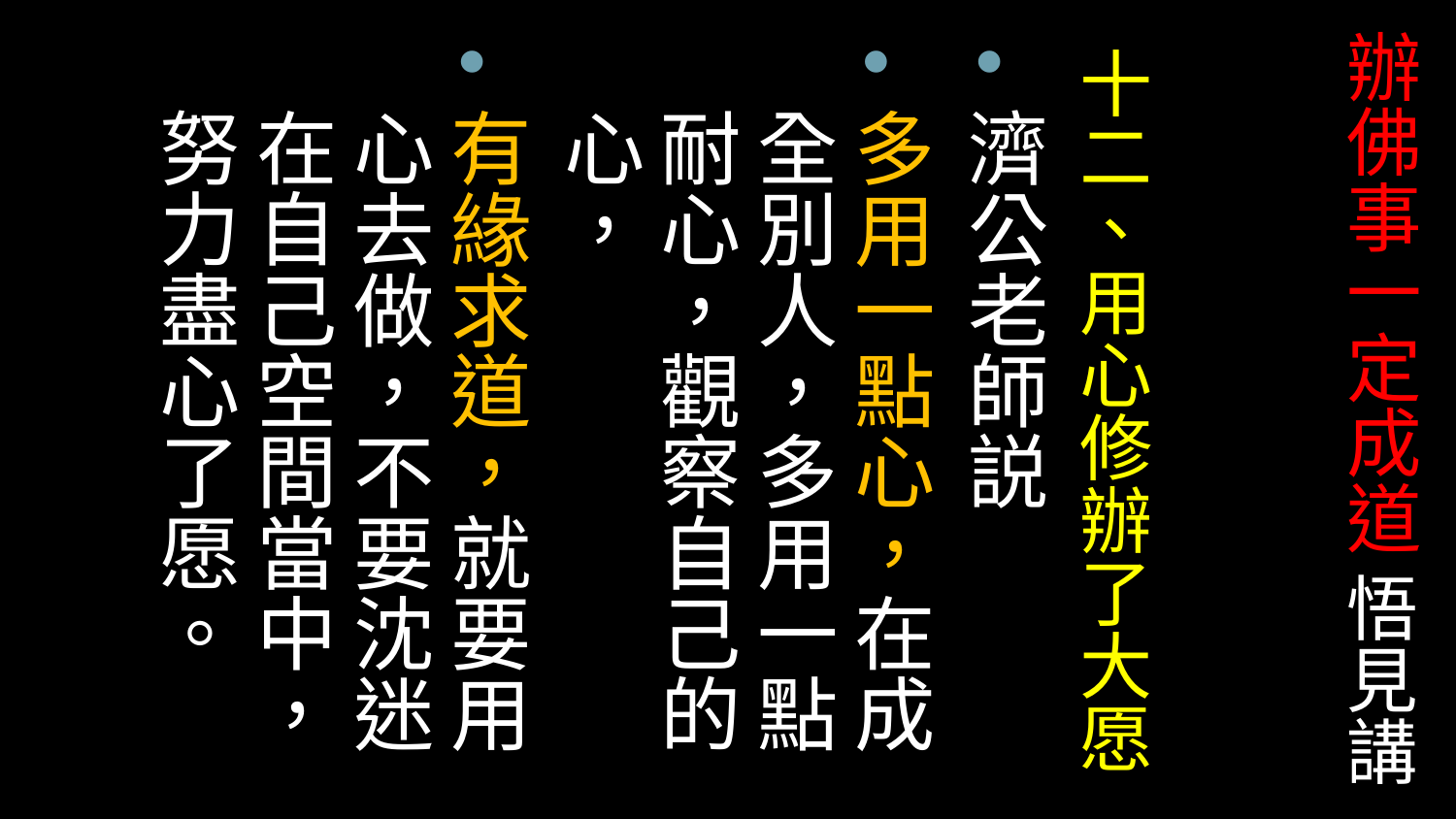

# 辦佛事一定成道 悟見講
十二、用心修辦了大愿
濟公老師説
多用一點心，在成全別人，多用一點耐心，觀察自己的心，
有緣求道，就要用心去做，不要沈迷在自己空間當中，努力盡心了愿。